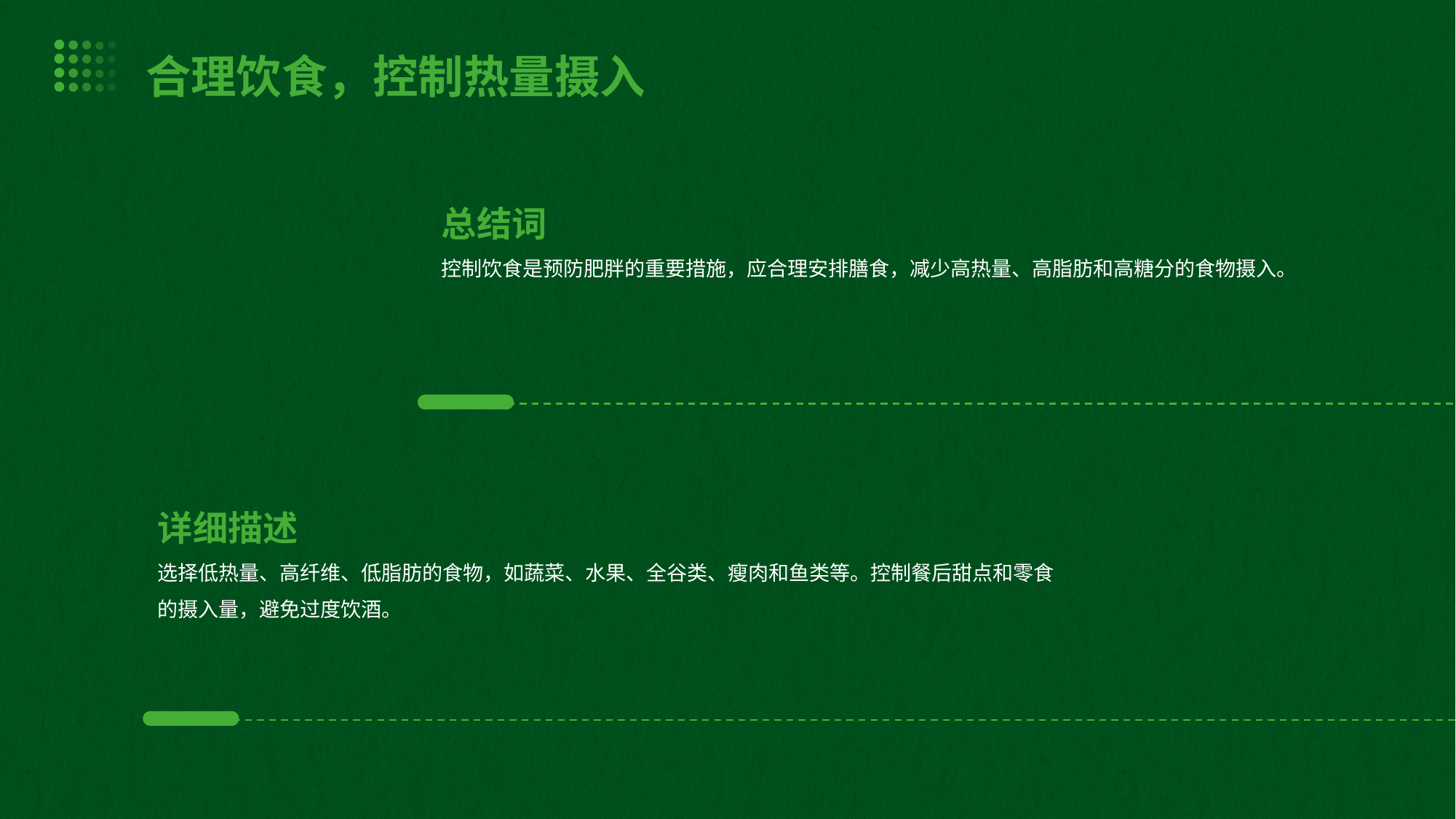

合理饮食，控制热量摄入

总结词
控制饮食是预防肥胖的重要措施，应合理安排膳食，减少高热量、高脂肪和高糖分的食物摄入。

详细描述
选择低热量、高纤维、低脂肪的食物，如蔬菜、水果、全谷类、瘦肉和鱼类等。控制餐后甜点和零食的摄入量，避免过度饮酒。